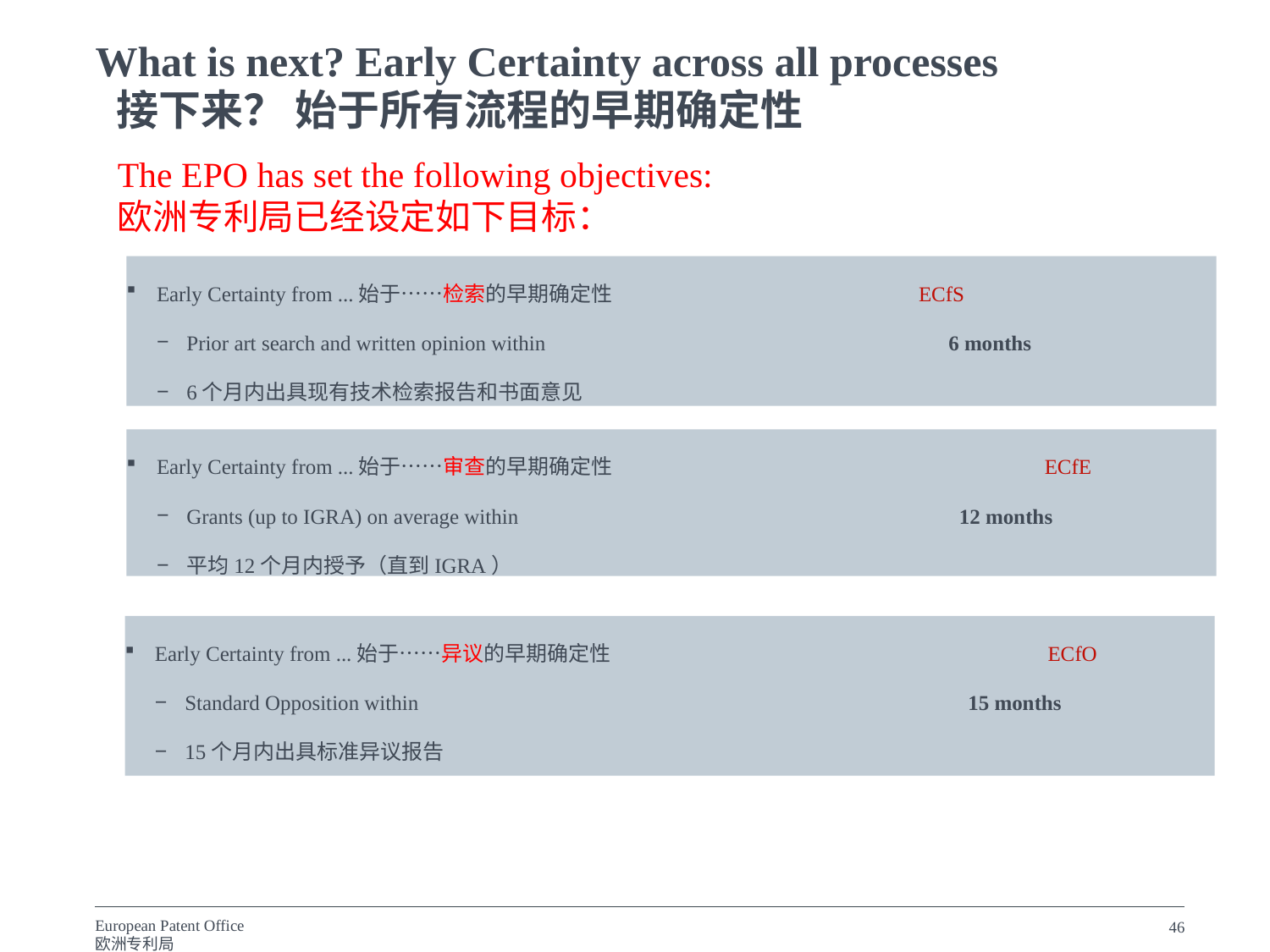

# What is next? Early Certainty across all processes 接下来？ 始于所有流程的早期确定性
The EPO has set the following objectives:
欧洲专利局已经设定如下目标：
Early Certainty from ...始于……检索的早期确定性     			ECfS
Prior art search and written opinion within 		                                                6 months
6个月内出具现有技术检索报告和书面意见

Early Certainty from ...始于……审查的早期确定性    			                          ECfE
Grants (up to IGRA) on average within		                                                  12 months
平均12个月内授予（直到IGRA）

Early Certainty from ...始于……异议的早期确定性    		 	                           ECfO
Standard Opposition within				                            15 months
15个月内出具标准异议报告
46